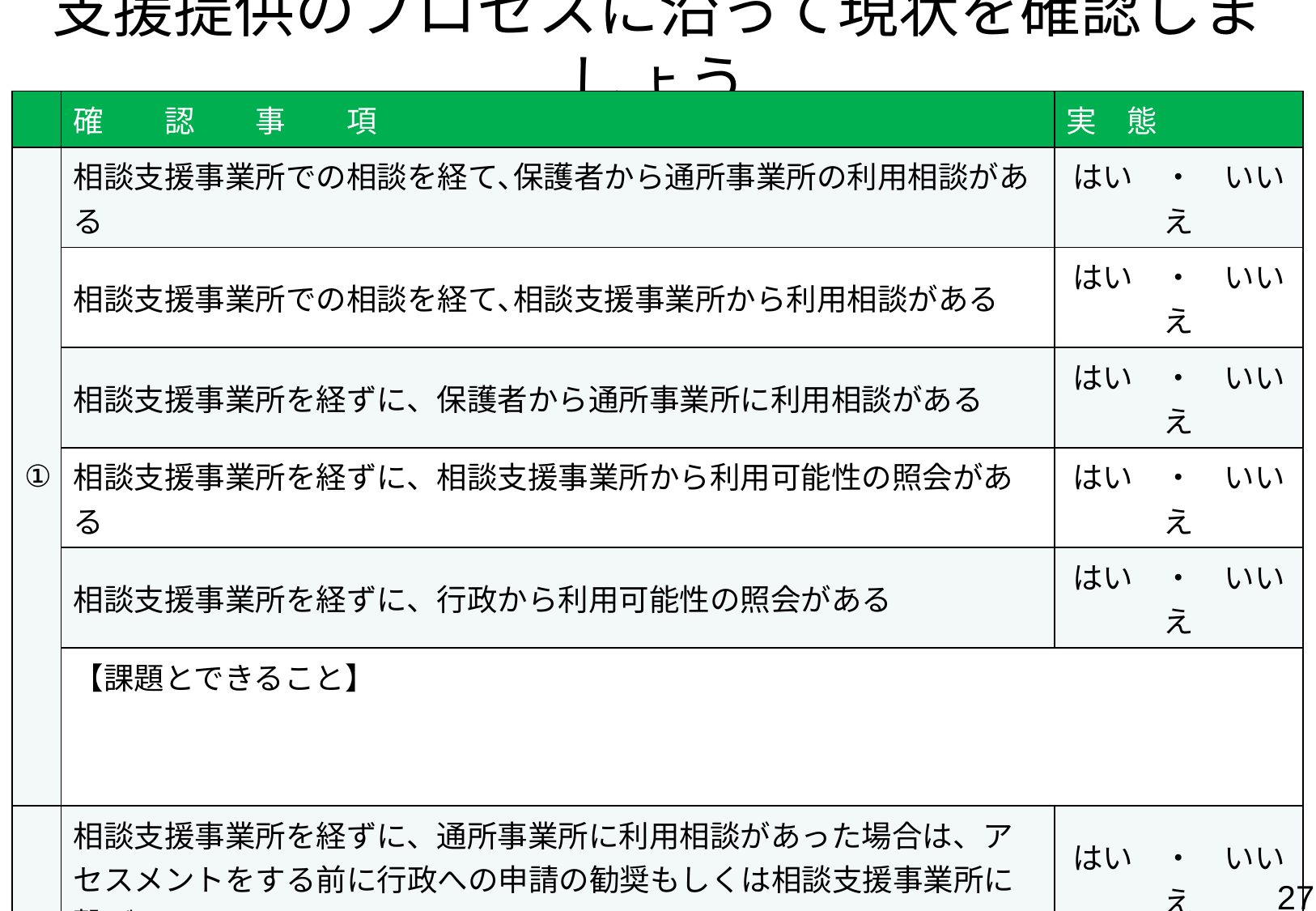

# 支援提供のプロセスに沿って現状を確認しましょう
|  | 確　　認　　事　　項 | 実　態 |
| --- | --- | --- |
| ① | 相談支援事業所での相談を経て､保護者から通所事業所の利用相談がある | はい　・　いいえ |
|  | 相談支援事業所での相談を経て､相談支援事業所から利用相談がある | はい　・　いいえ |
|  | 相談支援事業所を経ずに、保護者から通所事業所に利用相談がある | はい　・　いいえ |
|  | 相談支援事業所を経ずに、相談支援事業所から利用可能性の照会がある | はい　・　いいえ |
|  | 相談支援事業所を経ずに、行政から利用可能性の照会がある | はい　・　いいえ |
|  | 【課題とできること】 |  |
| ② | 相談支援事業所を経ずに、通所事業所に利用相談があった場合は、アセスメントをする前に行政への申請の勧奨もしくは相談支援事業所に繋げている | はい　・　いいえ |
|  | 相談支援事業所を経ずに、通所事業所に利用相談があった場合は、アセスメントをしてから行政への申請の勧奨もしくは相談支援事業所に繋げている | はい　・　いいえ |
|  | 【課題とできること】 |  |
27